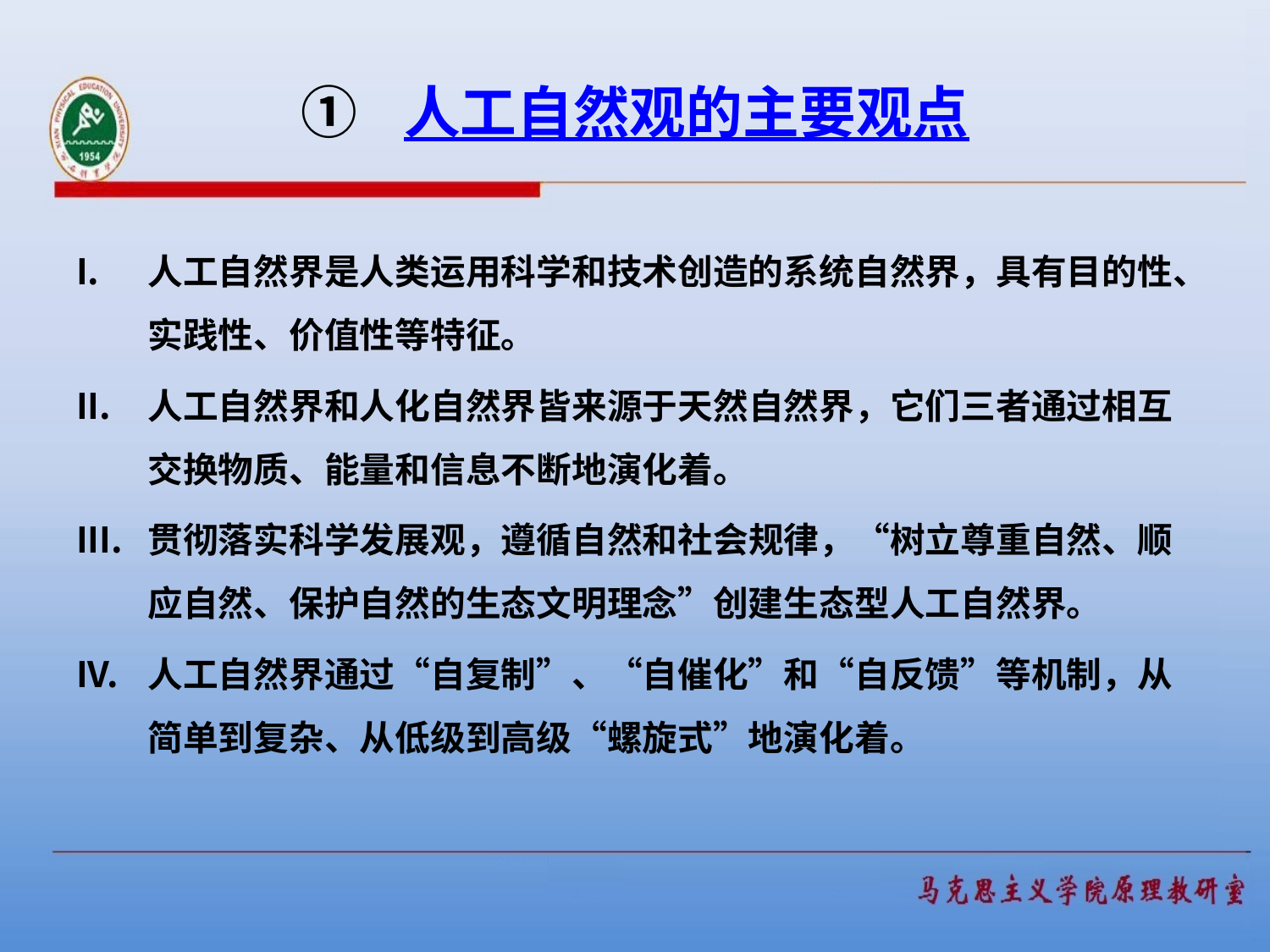

# 人工自然观的主要观点
人工自然界是人类运用科学和技术创造的系统自然界，具有目的性、实践性、价值性等特征。
人工自然界和人化自然界皆来源于天然自然界，它们三者通过相互交换物质、能量和信息不断地演化着。
贯彻落实科学发展观，遵循自然和社会规律，“树立尊重自然、顺应自然、保护自然的生态文明理念”创建生态型人工自然界。
人工自然界通过“自复制”、“自催化”和“自反馈”等机制，从简单到复杂、从低级到高级“螺旋式”地演化着。